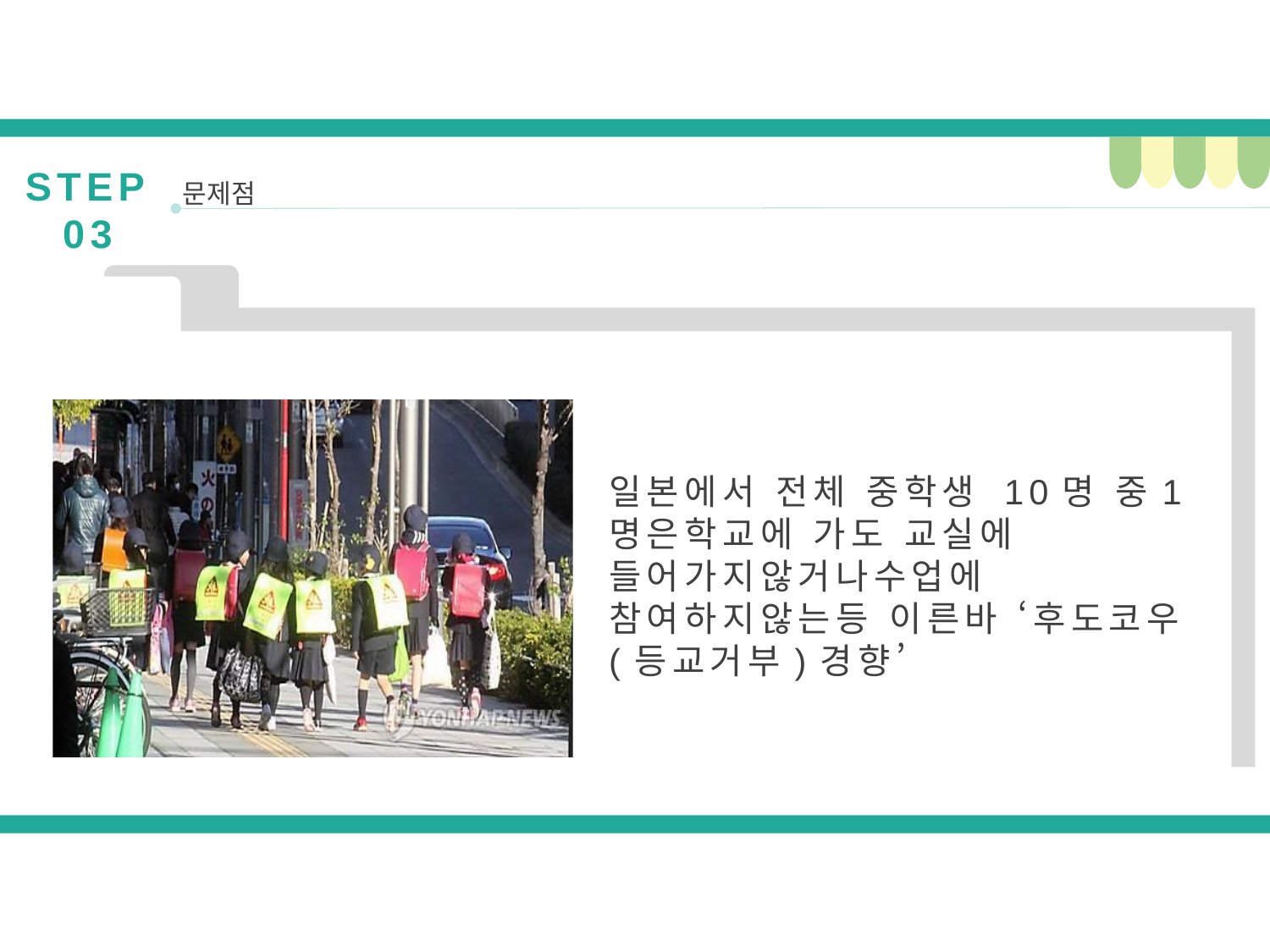

STEP 03
문제점

일본에서 전체 중학생 10명 중1명은학교에 가도 교실에 들어가지않거나수업에 참여하지않는등 이른바 ‘후도코우(등교거부)경향’